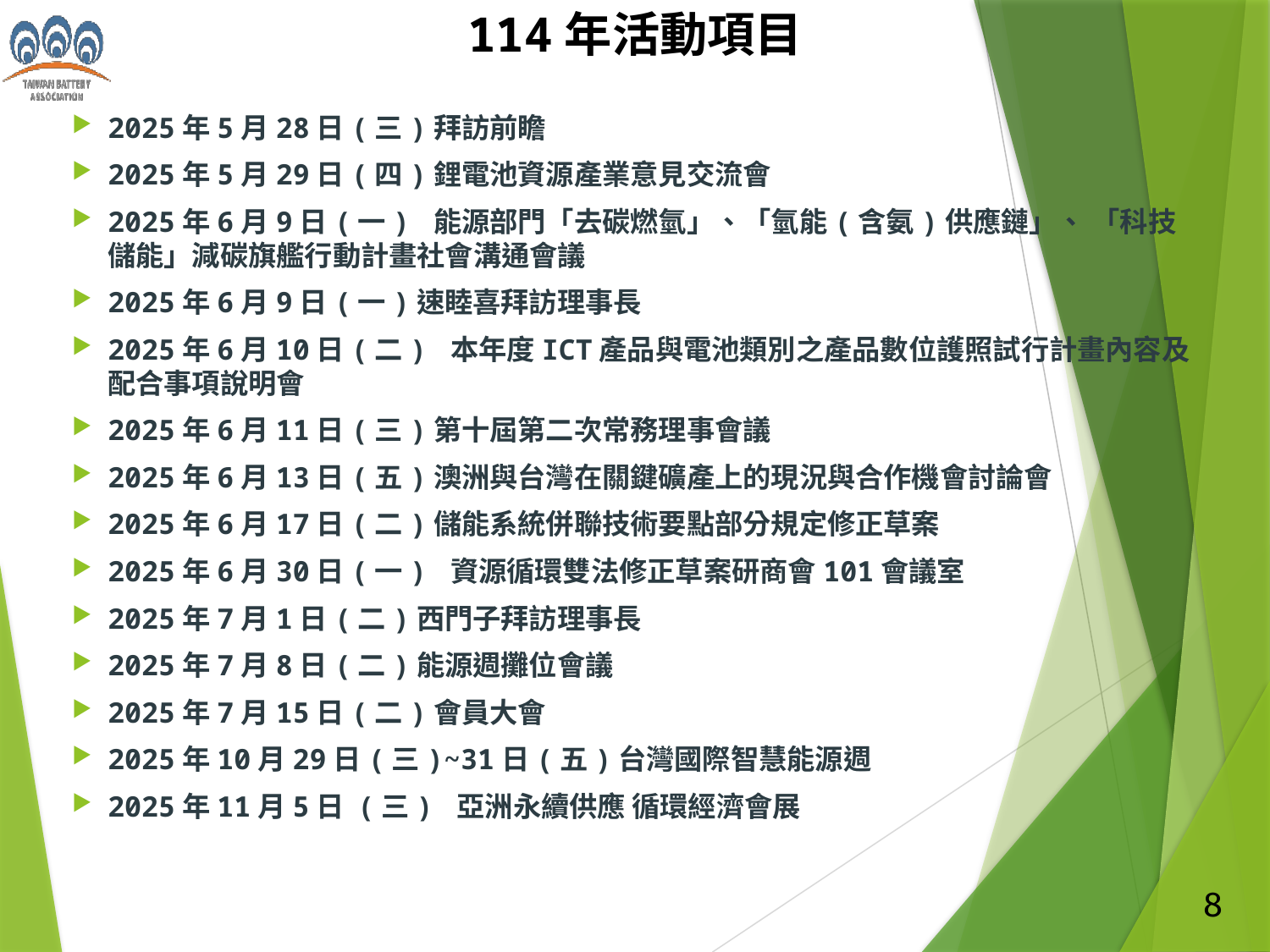

114年活動項目
2025年5月28日(三)拜訪前瞻
2025年5月29日(四)鋰電池資源產業意見交流會
2025年6月9日(一) 能源部門「去碳燃氫」、「氫能(含氨)供應鏈」、 「科技儲能」減碳旗艦行動計畫社會溝通會議
2025年6月9日(一)速睦喜拜訪理事長
2025年6月10日(二) 本年度ICT產品與電池類別之產品數位護照試行計畫內容及配合事項說明會
2025年6月11日(三)第十屆第二次常務理事會議
2025年6月13日(五)澳洲與台灣在關鍵礦產上的現況與合作機會討論會
2025年6月17日(二)儲能系統併聯技術要點部分規定修正草案
2025年6月30日(一) 資源循環雙法修正草案研商會101會議室
2025年7月1日(二)西門子拜訪理事長
2025年7月8日(二)能源週攤位會議
2025年7月15日(二)會員大會
2025年10月29日(三)~31日(五)台灣國際智慧能源週
2025年11月5日 (三) 亞洲永續供應 循環經濟會展
8